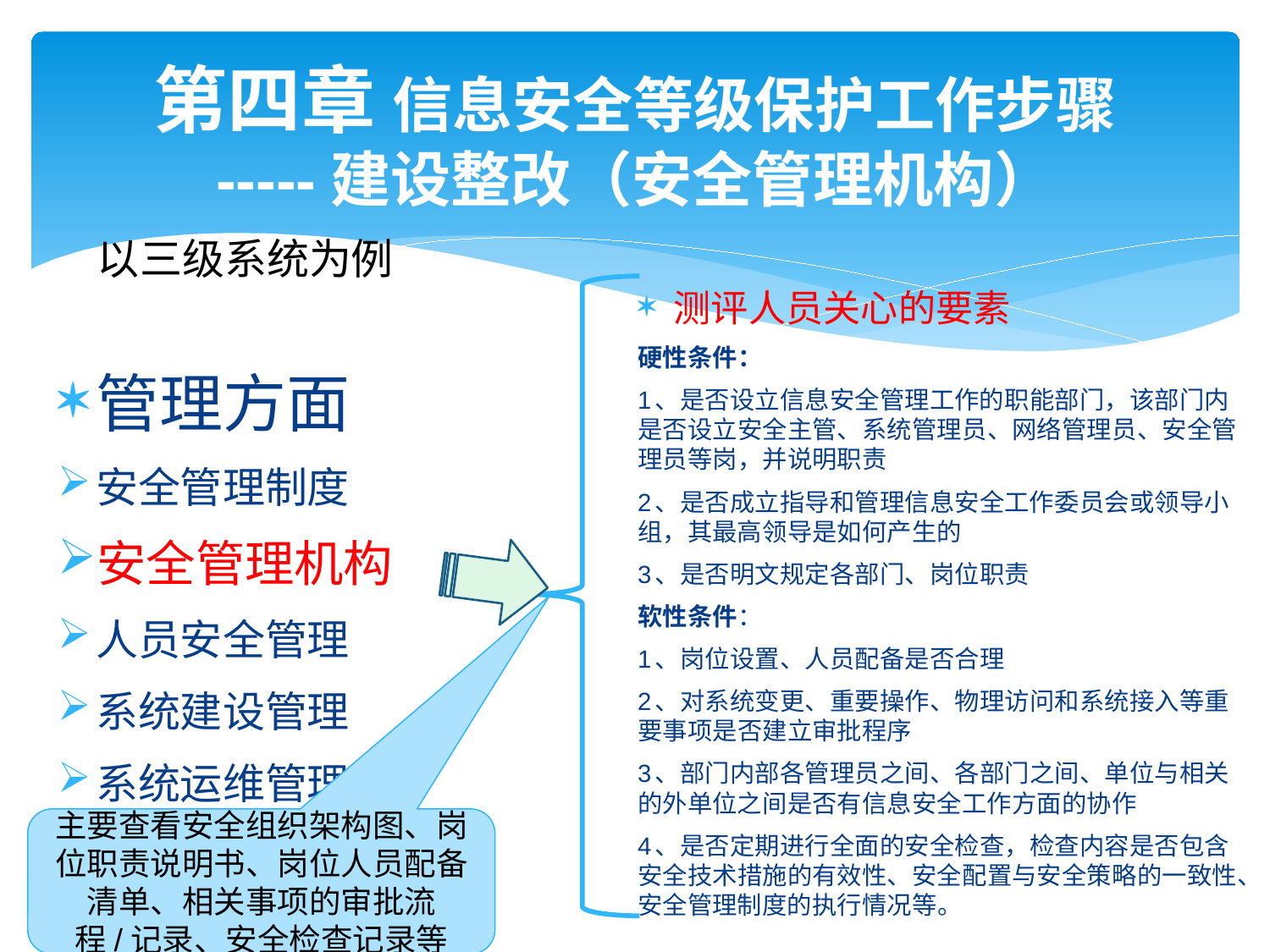

# 第四章 信息安全等级保护工作步骤 -----建设整改（安全管理机构）
以三级系统为例

测评人员关心的要素
硬性条件：
1、是否设立信息安全管理工作的职能部门，该部门内是否设立安全主管、系统管理员、网络管理员、安全管理员等岗，并说明职责
2、是否成立指导和管理信息安全工作委员会或领导小组，其最高领导是如何产生的
3、是否明文规定各部门、岗位职责
软性条件：
1、岗位设置、人员配备是否合理
2、对系统变更、重要操作、物理访问和系统接入等重要事项是否建立审批程序
3、部门内部各管理员之间、各部门之间、单位与相关的外单位之间是否有信息安全工作方面的协作
4、是否定期进行全面的安全检查，检查内容是否包含安全技术措施的有效性、安全配置与安全策略的一致性、安全管理制度的执行情况等。
管理方面
安全管理制度
安全管理机构
人员安全管理
系统建设管理
系统运维管理

主要查看安全组织架构图、岗位职责说明书、岗位人员配备清单、相关事项的审批流程/记录、安全检查记录等